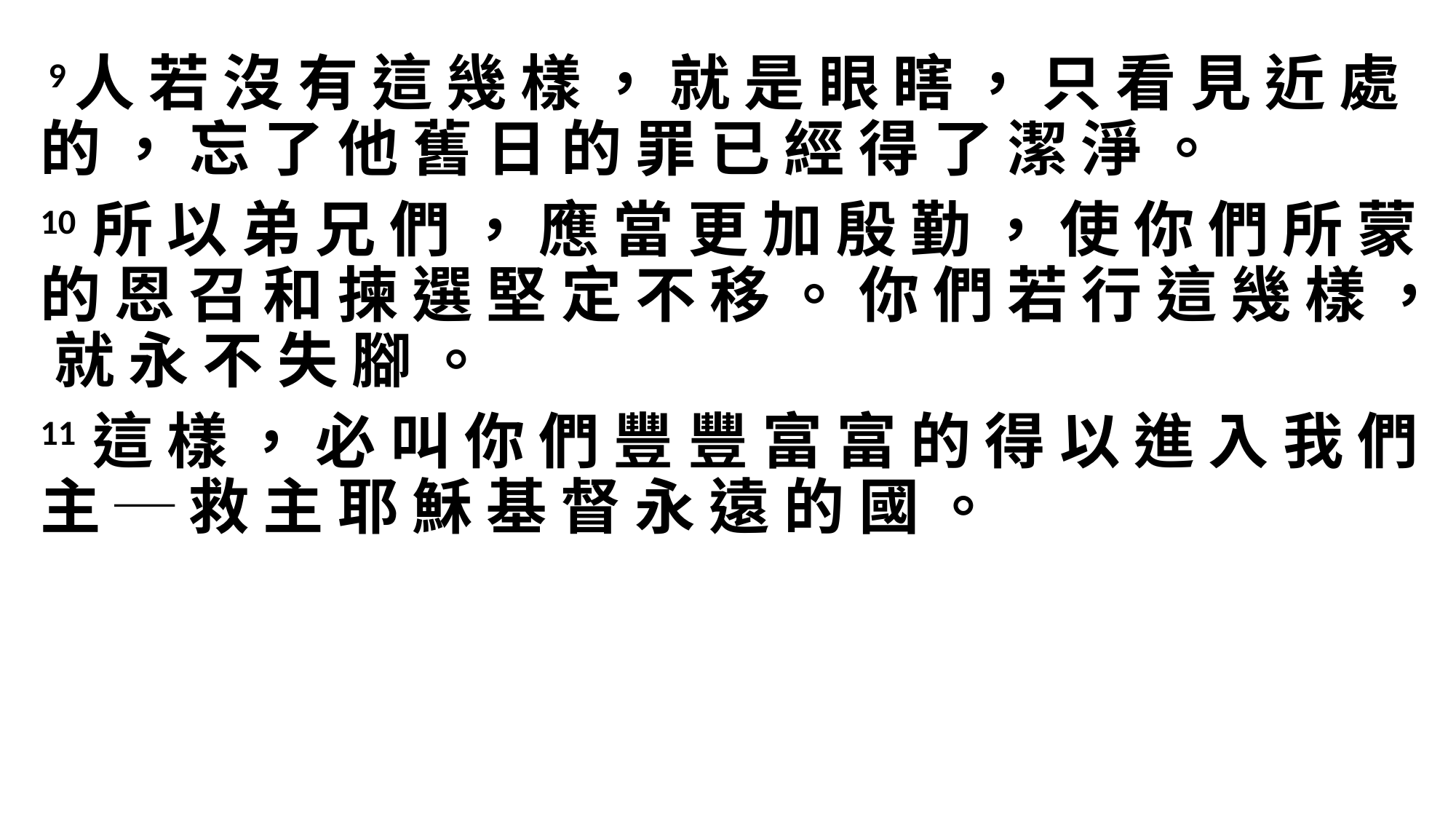

9人 若 沒 有 這 幾 樣 ， 就 是 眼 瞎 ， 只 看 見 近 處 的 ， 忘 了 他 舊 日 的 罪 已 經 得 了 潔 淨 。
10 所 以 弟 兄 們 ， 應 當 更 加 殷 勤 ， 使 你 們 所 蒙 的 恩 召 和 揀 選 堅 定 不 移 。 你 們 若 行 這 幾 樣 ， 就 永 不 失 腳 。
11 這 樣 ， 必 叫 你 們 豐 豐 富 富 的 得 以 進 入 我 們 主 ─ 救 主 耶 穌 基 督 永 遠 的 國 。